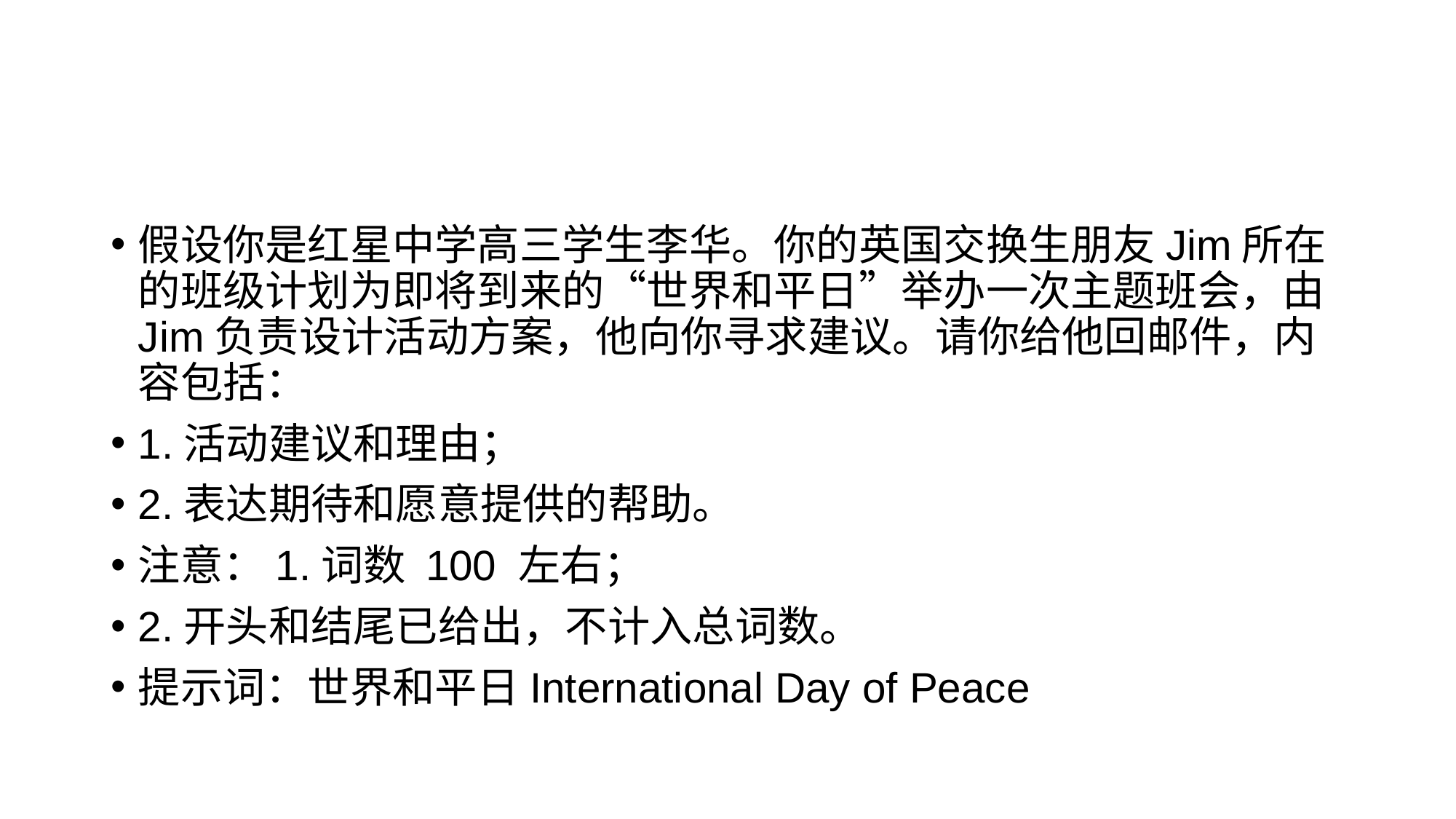

#
假设你是红星中学高三学生李华。你的英国交换生朋友Jim所在的班级计划为即将到来的“世界和平日”举办一次主题班会，由Jim负责设计活动方案，他向你寻求建议。请你给他回邮件，内容包括：
1.活动建议和理由；
2.表达期待和愿意提供的帮助。
注意：1.词数 100 左右；
2.开头和结尾已给出，不计入总词数。
提示词：世界和平日International Day of Peace